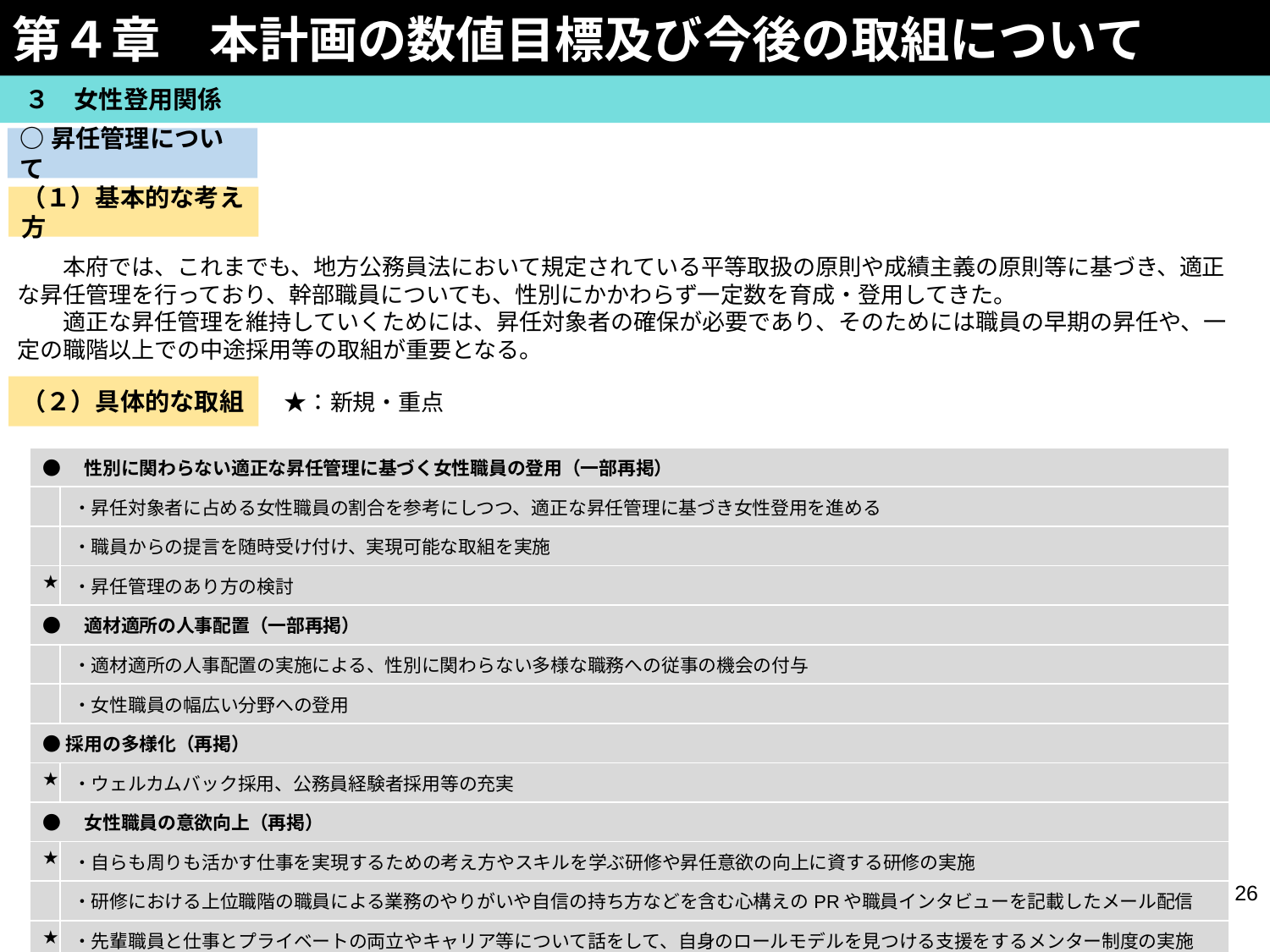

第４章　本計画の数値目標及び今後の取組について
　３　女性登用関係

○昇任管理について
（１）基本的な考え方
　　本府では、これまでも、地方公務員法において規定されている平等取扱の原則や成績主義の原則等に基づき、適正な昇任管理を行っており、幹部職員についても、性別にかかわらず一定数を育成・登用してきた。
　　適正な昇任管理を維持していくためには、昇任対象者の確保が必要であり、そのためには職員の早期の昇任や、一定の職階以上での中途採用等の取組が重要となる。
（２）具体的な取組
　★：新規・重点

| ●　性別に関わらない適正な昇任管理に基づく女性職員の登用（一部再掲） |  |
| --- | --- |
|  | ・昇任対象者に占める女性職員の割合を参考にしつつ、適正な昇任管理に基づき女性登用を進める |
|  | ・職員からの提言を随時受け付け、実現可能な取組を実施 |
| ★ | ・昇任管理のあり方の検討 |
| ●　適材適所の人事配置（一部再掲） |  |
|  | ・適材適所の人事配置の実施による、性別に関わらない多様な職務への従事の機会の付与 |
|  | ・女性職員の幅広い分野への登用 |
| ●採用の多様化（再掲） |  |
| ★ | ・ウェルカムバック採用、公務員経験者採用等の充実 |
| ●　女性職員の意欲向上（再掲） |  |
| ★ | ・自らも周りも活かす仕事を実現するための考え方やスキルを学ぶ研修や昇任意欲の向上に資する研修の実施 |
|  | ・研修における上位職階の職員による業務のやりがいや自信の持ち方などを含む心構えのPRや職員インタビューを記載したメール配信 |
| ★ | ・先輩職員と仕事とプライベートの両立やキャリア等について話をして、自身のロールモデルを見つける支援をするメンター制度の実施 |
26